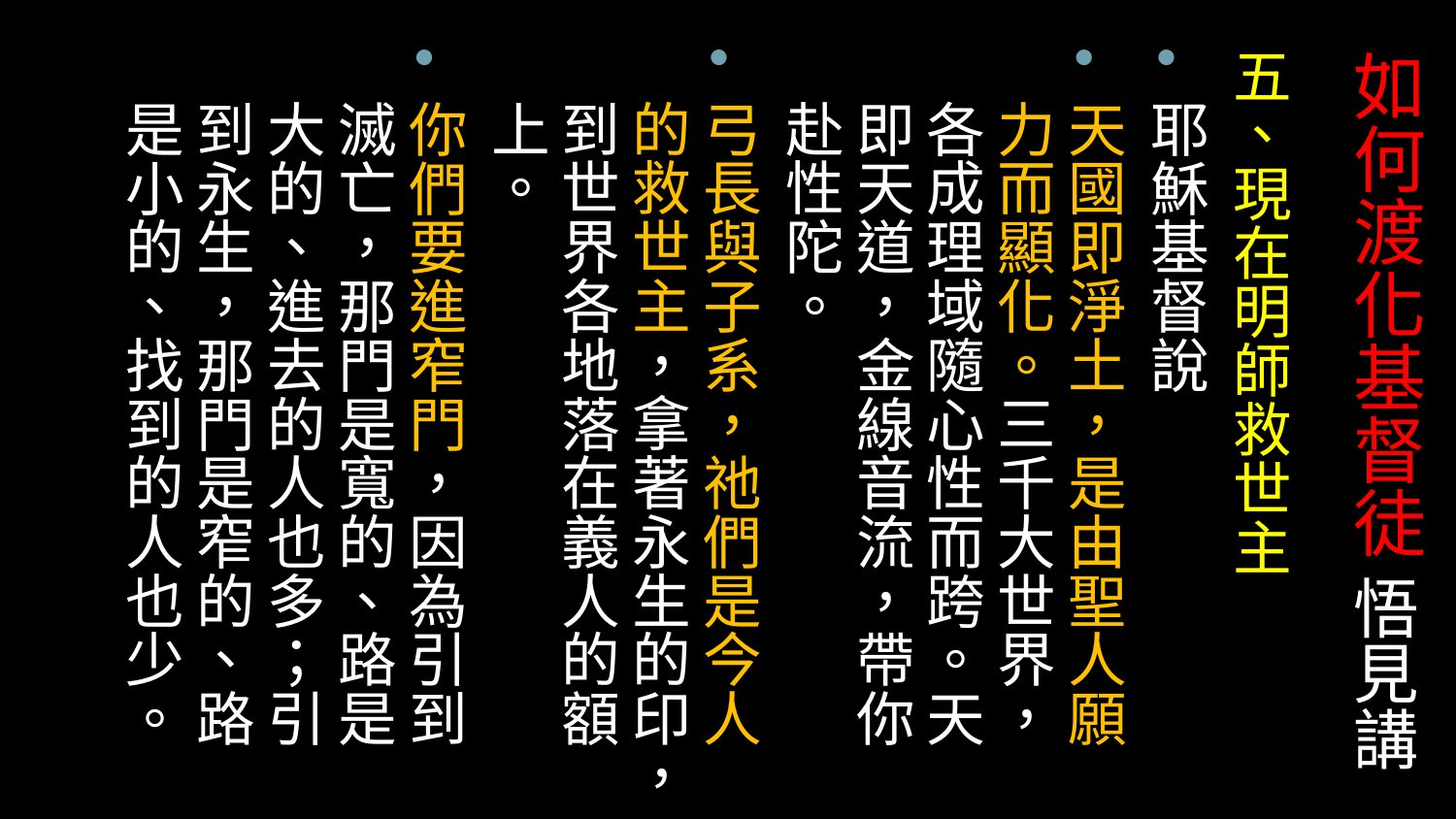

五、現在明師救世主
耶穌基督說
天國即淨土，是由聖人願力而顯化。三千大世界，各成理域隨心性而跨。天即天道，金線音流，帶你赴性陀。
弓長與子系，祂們是今人的救世主，拿著永生的印，到世界各地落在義人的額上。
你們要進窄門，因為引到滅亡，那門是寬的、路是大的、進去的人也多；引到永生，那門是窄的、路是小的、找到的人也少。

# 如何渡化基督徒 悟見講